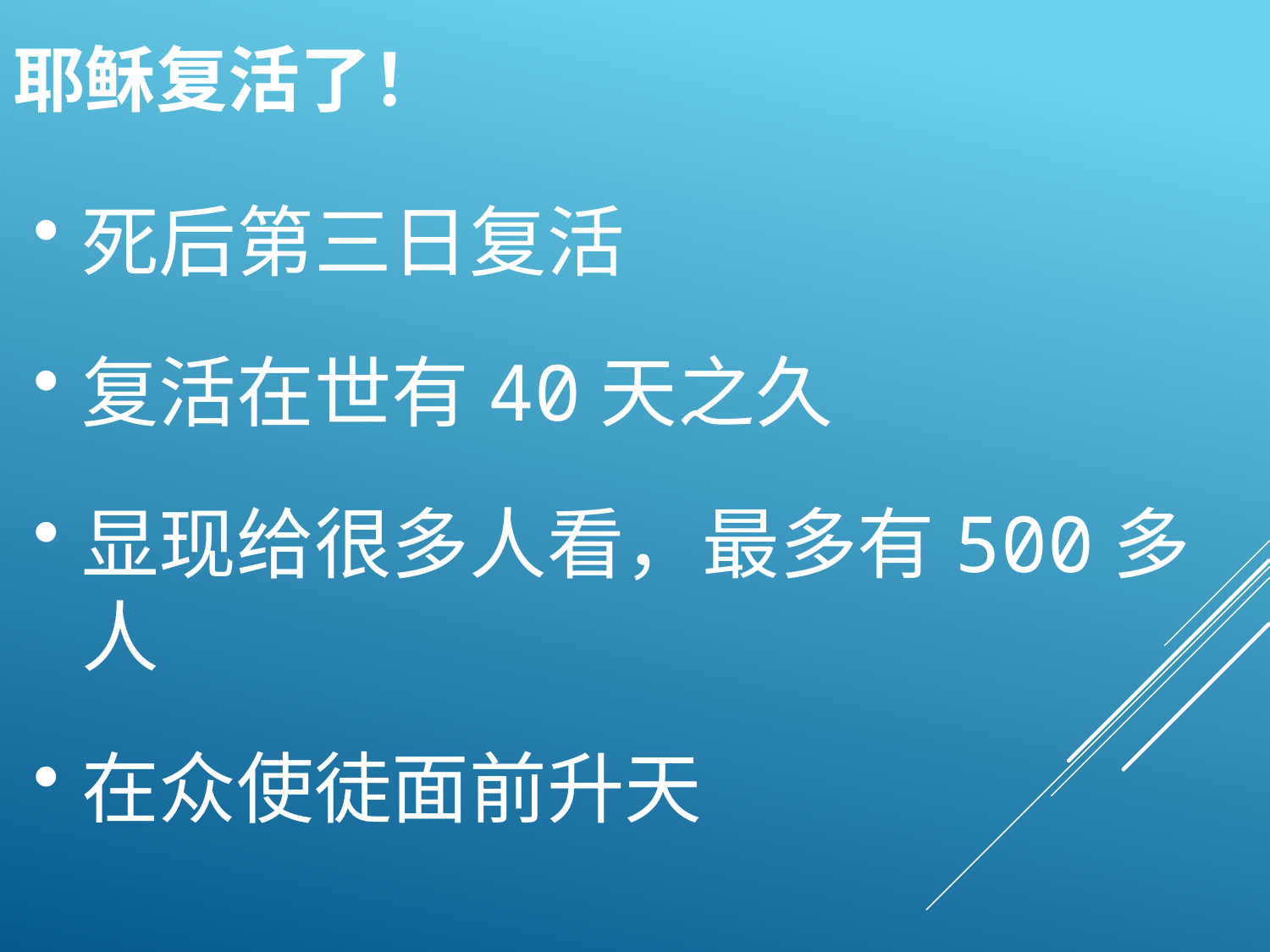

耶稣复活了！
死后第三日复活
复活在世有40天之久
显现给很多人看，最多有500多人
在众使徒面前升天